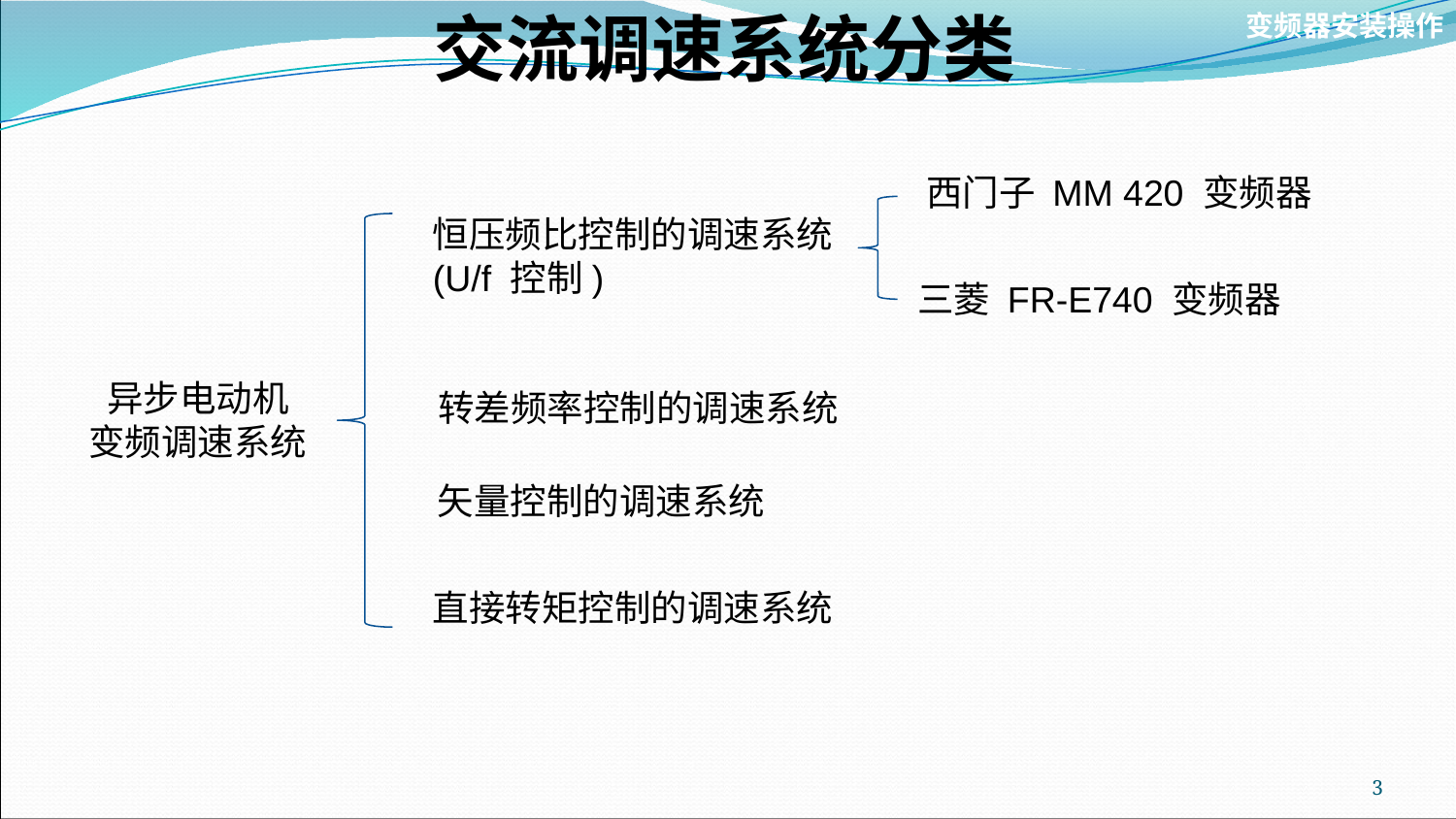

# 交流调速系统分类
变频器安装操作
西门子 MM 420 变频器

恒压频比控制的调速系统
(U/f 控制)

三菱 FR-E740 变频器
异步电动机
变频调速系统
转差频率控制的调速系统
矢量控制的调速系统
直接转矩控制的调速系统
3